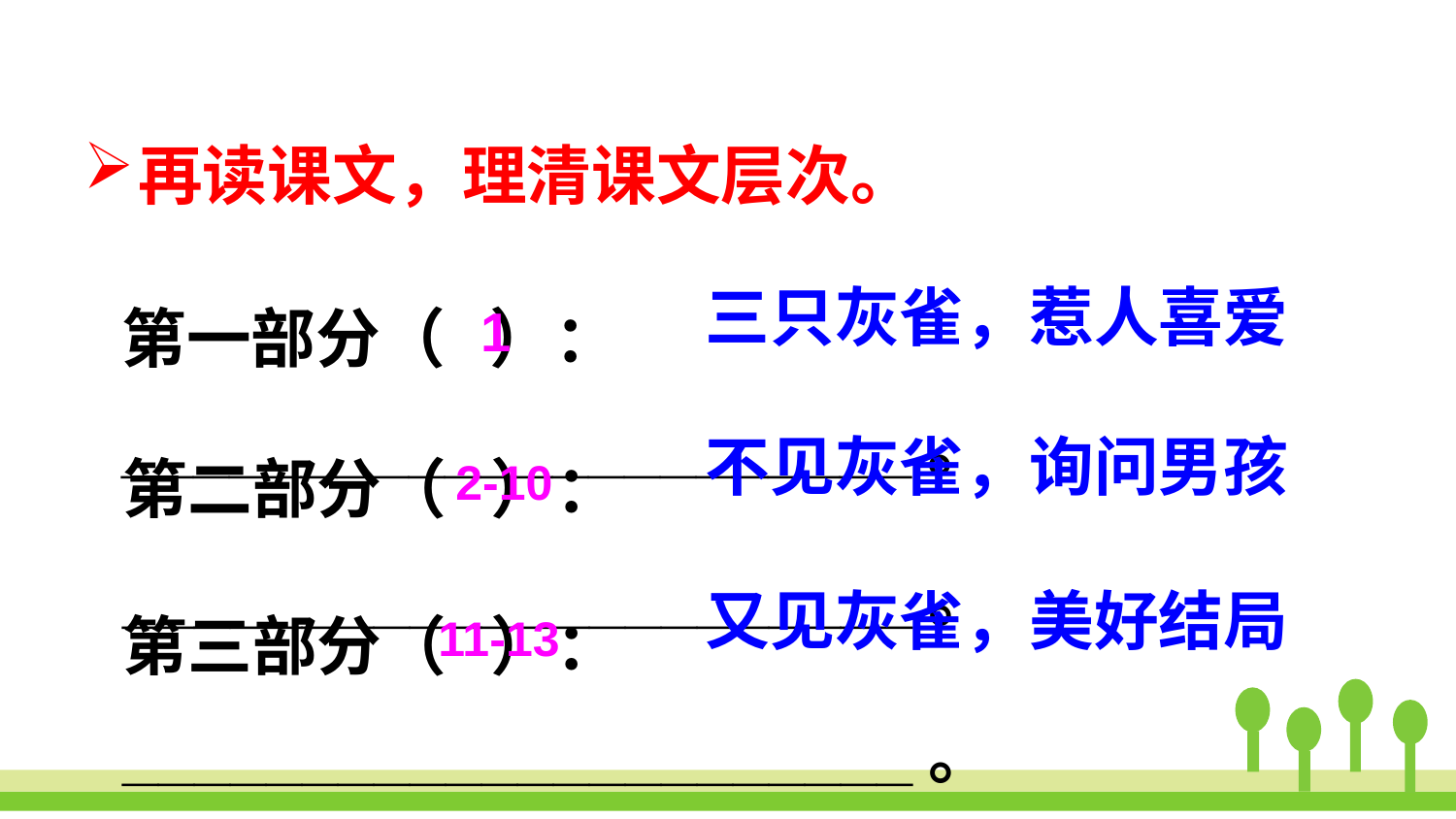

再读课文，理清课文层次。
状元成才路
状元成才路
状元成才路
状元成才路
状元成才路
状元成才路
状元成才路
状元成才路
状元成才路
状元成才路
状元成才路
状元成才路
状元成才路
状元成才路
状元成才路
状元成才路
状元成才路
第一部分（   ）：______________________。
状元成才路
三只灰雀，惹人喜爱
状元成才路
状元成才路
状元成才路
状元成才路
1
状元成才路
状元成才路
状元成才路
状元成才路
状元成才路
状元成才路
状元成才路
状元成才路
状元成才路
状元成才路
状元成才路
状元成才路
状元成才路
状元成才路
状元成才路
状元成才路
状元成才路
状元成才路
状元成才路
状元成才路
状元成才路
状元成才路
状元成才路
状元成才路
状元成才路
状元成才路
状元成才路
状元成才路
状元成才路
第二部分（   ）：______________________。
状元成才路
状元成才路
状元成才路
状元成才路
不见灰雀，询问男孩
状元成才路
2-10
状元成才路
状元成才路
状元成才路
状元成才路
状元成才路
状元成才路
状元成才路
状元成才路
状元成才路
状元成才路
状元成才路
状元成才路
状元成才路
状元成才路
状元成才路
状元成才路
状元成才路
状元成才路
状元成才路
状元成才路
状元成才路
状元成才路
状元成才路
状元成才路
状元成才路
状元成才路
状元成才路
状元成才路
状元成才路
状元成才路
状元成才路
状元成才路
第三部分（   ）：______________________。
状元成才路
状元成才路
又见灰雀，美好结局
状元成才路
11-13
状元成才路
状元成才路
状元成才路
状元成才路
状元成才路
状元成才路
状元成才路
状元成才路
状元成才路